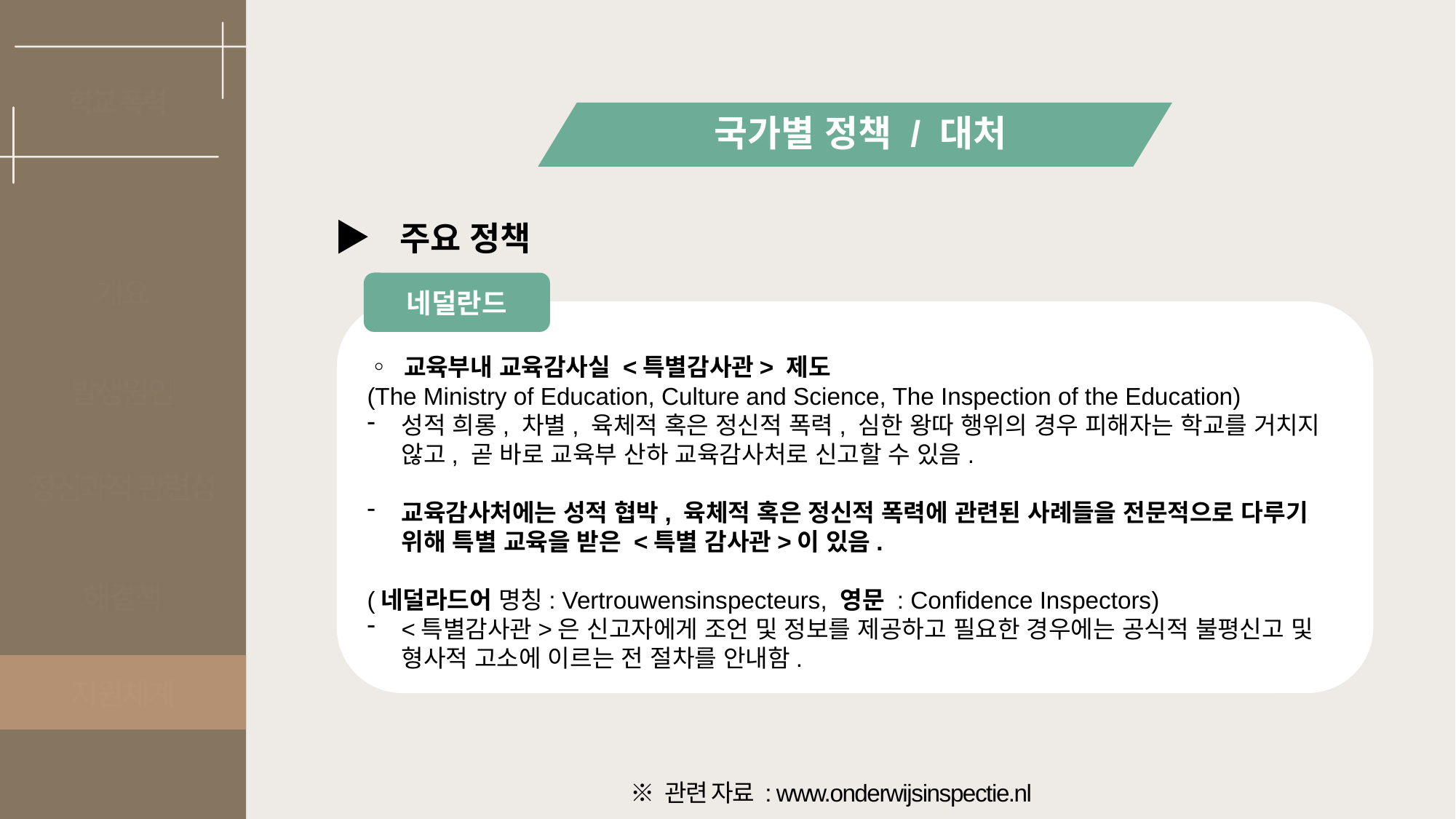

학교 폭력

국가별 정책 / 대처
▶  주요 정책
개요
네덜란드

◦ 교육부내 교육감사실 <특별감사관> 제도
(The Ministry of Education, Culture and Science, The Inspection of the Education)
성적 희롱, 차별, 육체적 혹은 정신적 폭력, 심한 왕따 행위의 경우 피해자는 학교를 거치지 않고, 곧 바로 교육부 산하 교육감사처로 신고할 수 있음.

교육감사처에는 성적 협박, 육체적 혹은 정신적 폭력에 관련된 사례들을 전문적으로 다루기 위해 특별 교육을 받은 <특별 감사관>이 있음.

(네덜라드어 명칭: Vertrouwensinspecteurs, 영문 : Confidence Inspectors)
<특별감사관>은 신고자에게 조언 및 정보를 제공하고 필요한 경우에는 공식적 불평신고 및 형사적 고소에 이르는 전 절차를 안내함.
발생원인

정신과적 관련성
해결책

지원체계
※ 관련 자료 : www.onderwijsinspectie.nl